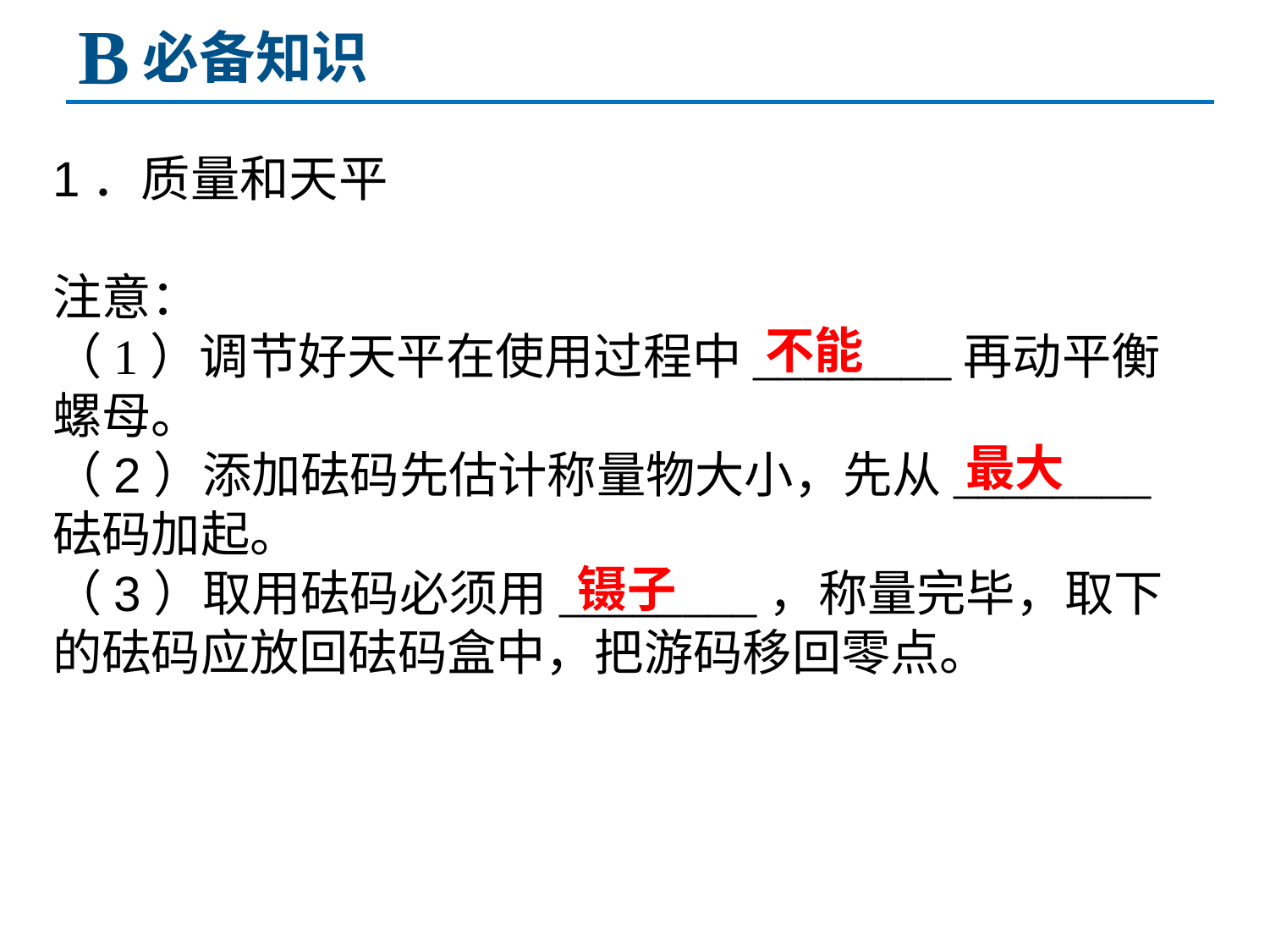

B
必备知识
1．质量和天平

注意：
（1）调节好天平在使用过程中________再动平衡螺母。
（2）添加砝码先估计称量物大小，先从________砝码加起。
（3）取用砝码必须用________，称量完毕，取下的砝码应放回砝码盒中，把游码移回零点。

不能
最大
镊子